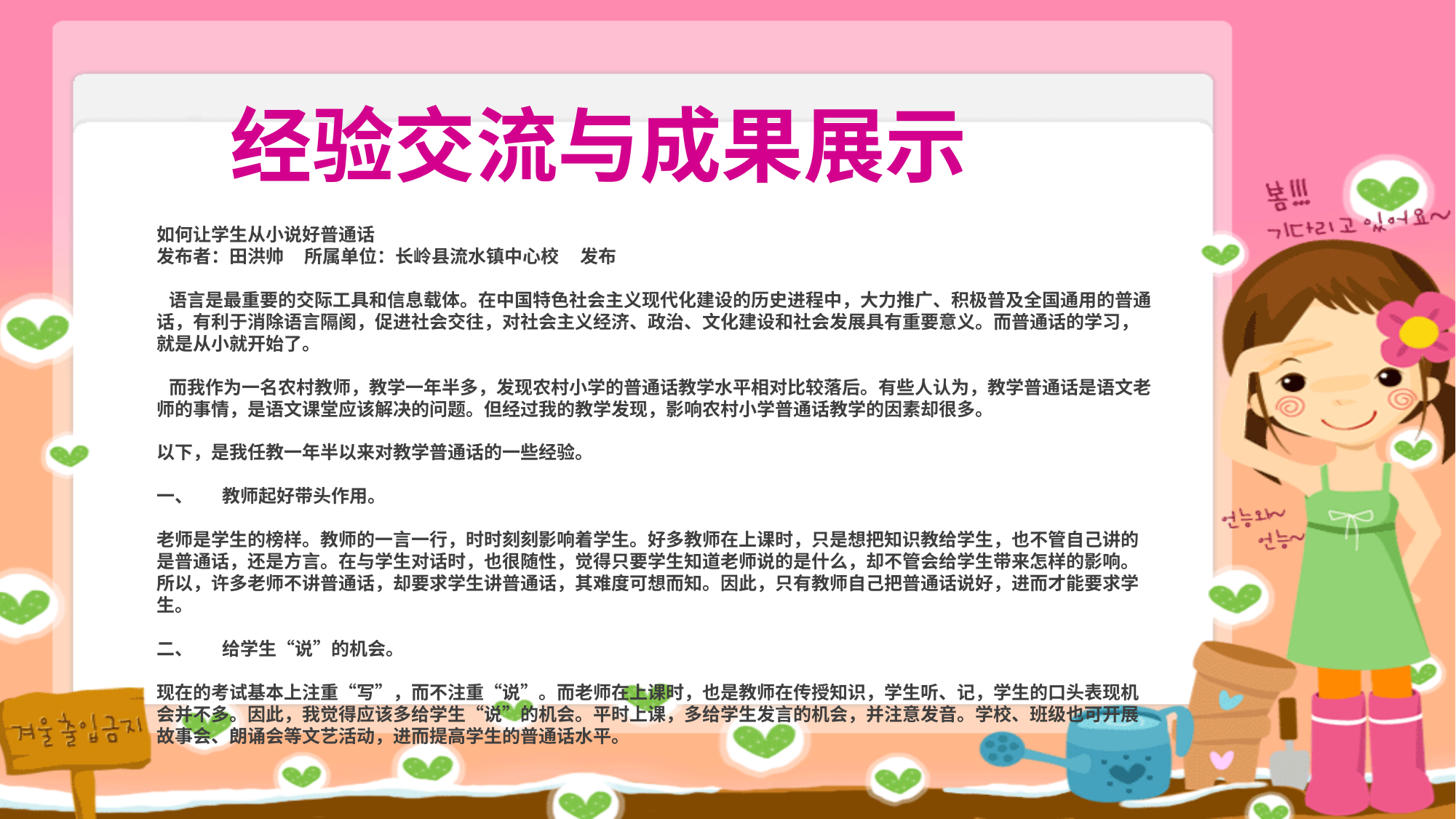

经验交流与成果展示
如何让学生从小说好普通话
发布者：田洪帅     所属单位：长岭县流水镇中心校     发布

  语言是最重要的交际工具和信息载体。在中国特色社会主义现代化建设的历史进程中，大力推广、积极普及全国通用的普通话，有利于消除语言隔阂，促进社会交往，对社会主义经济、政治、文化建设和社会发展具有重要意义。而普通话的学习，就是从小就开始了。

  而我作为一名农村教师，教学一年半多，发现农村小学的普通话教学水平相对比较落后。有些人认为，教学普通话是语文老师的事情，是语文课堂应该解决的问题。但经过我的教学发现，影响农村小学普通话教学的因素却很多。

以下，是我任教一年半以来对教学普通话的一些经验。

一、       教师起好带头作用。

老师是学生的榜样。教师的一言一行，时时刻刻影响着学生。好多教师在上课时，只是想把知识教给学生，也不管自己讲的是普通话，还是方言。在与学生对话时，也很随性，觉得只要学生知道老师说的是什么，却不管会给学生带来怎样的影响。所以，许多老师不讲普通话，却要求学生讲普通话，其难度可想而知。因此，只有教师自己把普通话说好，进而才能要求学生。

二、       给学生“说”的机会。

现在的考试基本上注重“写”，而不注重“说”。而老师在上课时，也是教师在传授知识，学生听、记，学生的口头表现机会并不多。因此，我觉得应该多给学生“说”的机会。平时上课，多给学生发言的机会，并注意发音。学校、班级也可开展故事会、朗诵会等文艺活动，进而提高学生的普通话水平。